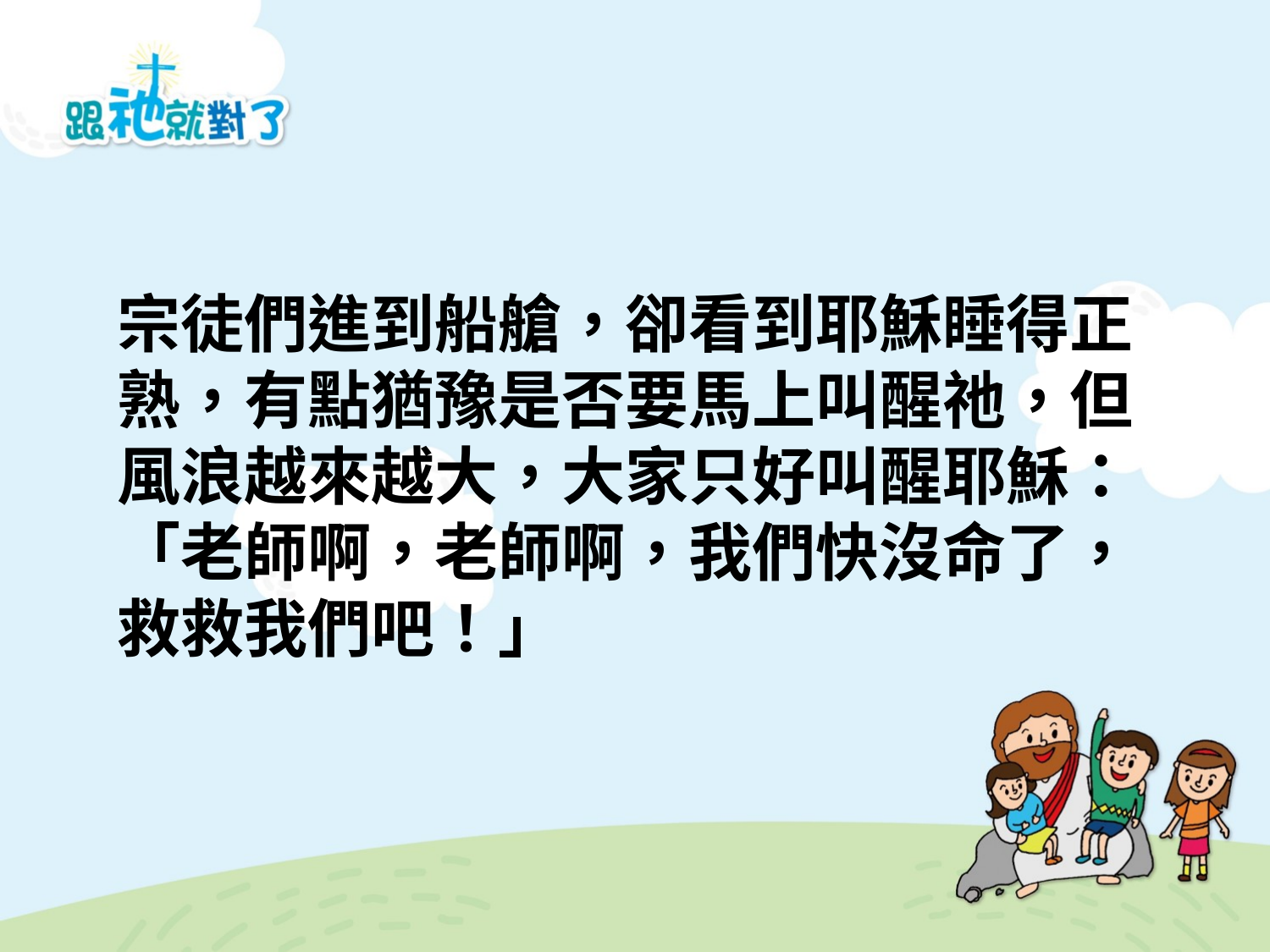

宗徒們進到船艙，卻看到耶穌睡得正熟，有點猶豫是否要馬上叫醒祂，但風浪越來越大，大家只好叫醒耶穌：「老師啊，老師啊，我們快沒命了，救救我們吧！」